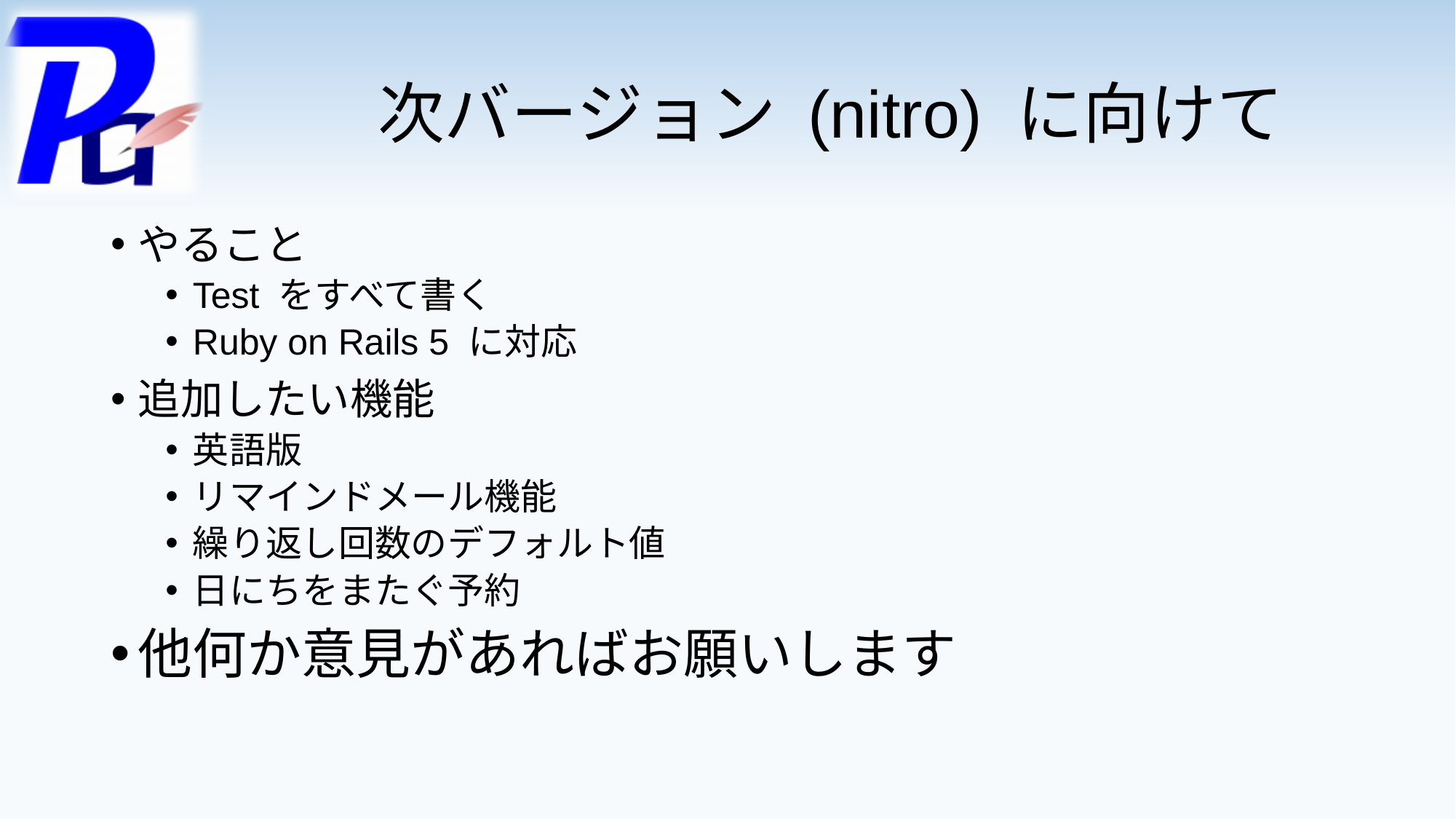

# 次バージョン (nitro) に向けて
やること
Test をすべて書く
Ruby on Rails 5 に対応
追加したい機能
英語版
リマインドメール機能
繰り返し回数のデフォルト値
日にちをまたぐ予約
他何か意見があればお願いします